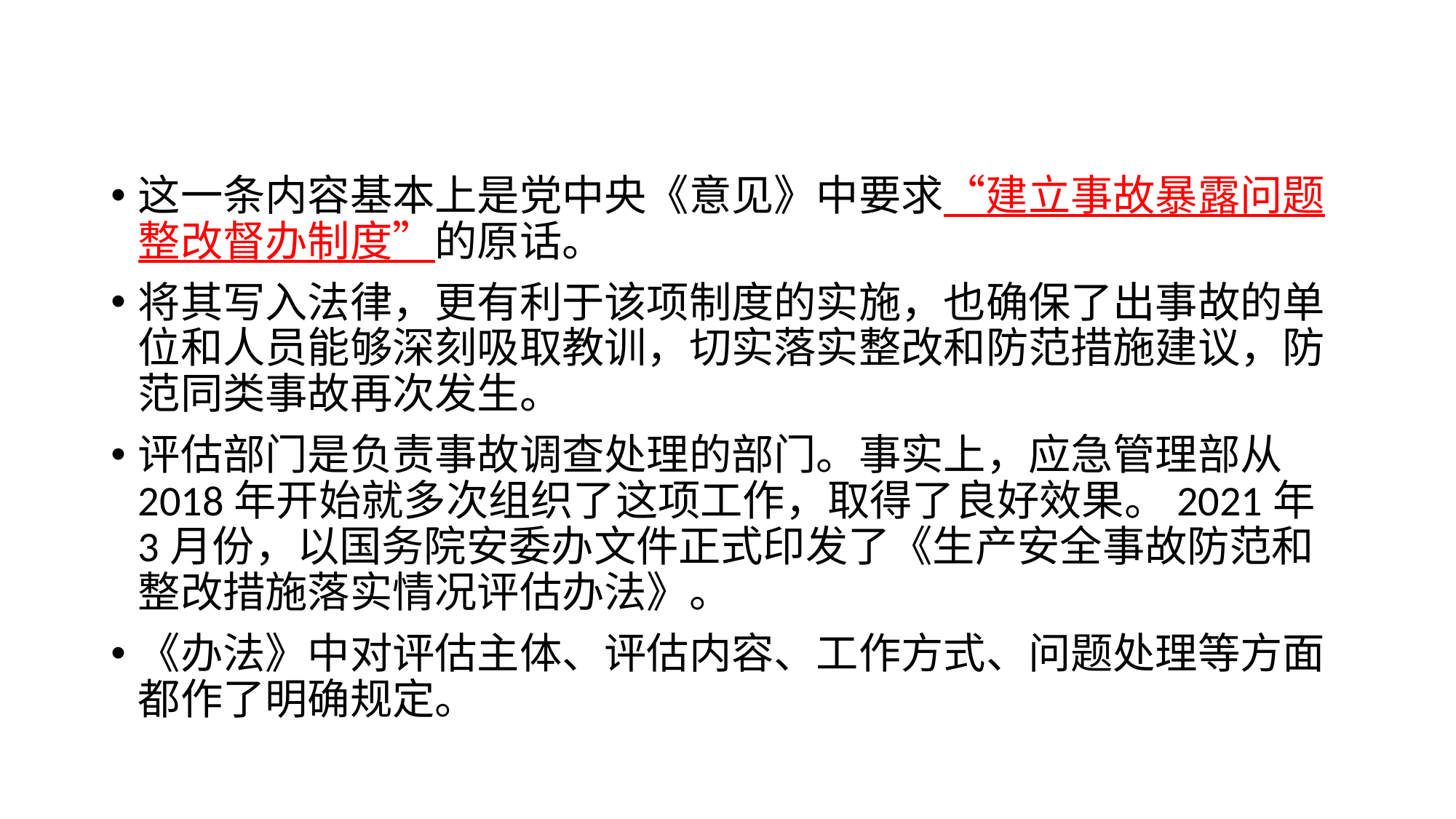

#
这一条内容基本上是党中央《意见》中要求“建立事故暴露问题整改督办制度”的原话。
将其写入法律，更有利于该项制度的实施，也确保了出事故的单位和人员能够深刻吸取教训，切实落实整改和防范措施建议，防范同类事故再次发生。
评估部门是负责事故调查处理的部门。事实上，应急管理部从2018年开始就多次组织了这项工作，取得了良好效果。2021年3月份，以国务院安委办文件正式印发了《生产安全事故防范和整改措施落实情况评估办法》。
《办法》中对评估主体、评估内容、工作方式、问题处理等方面都作了明确规定。
134